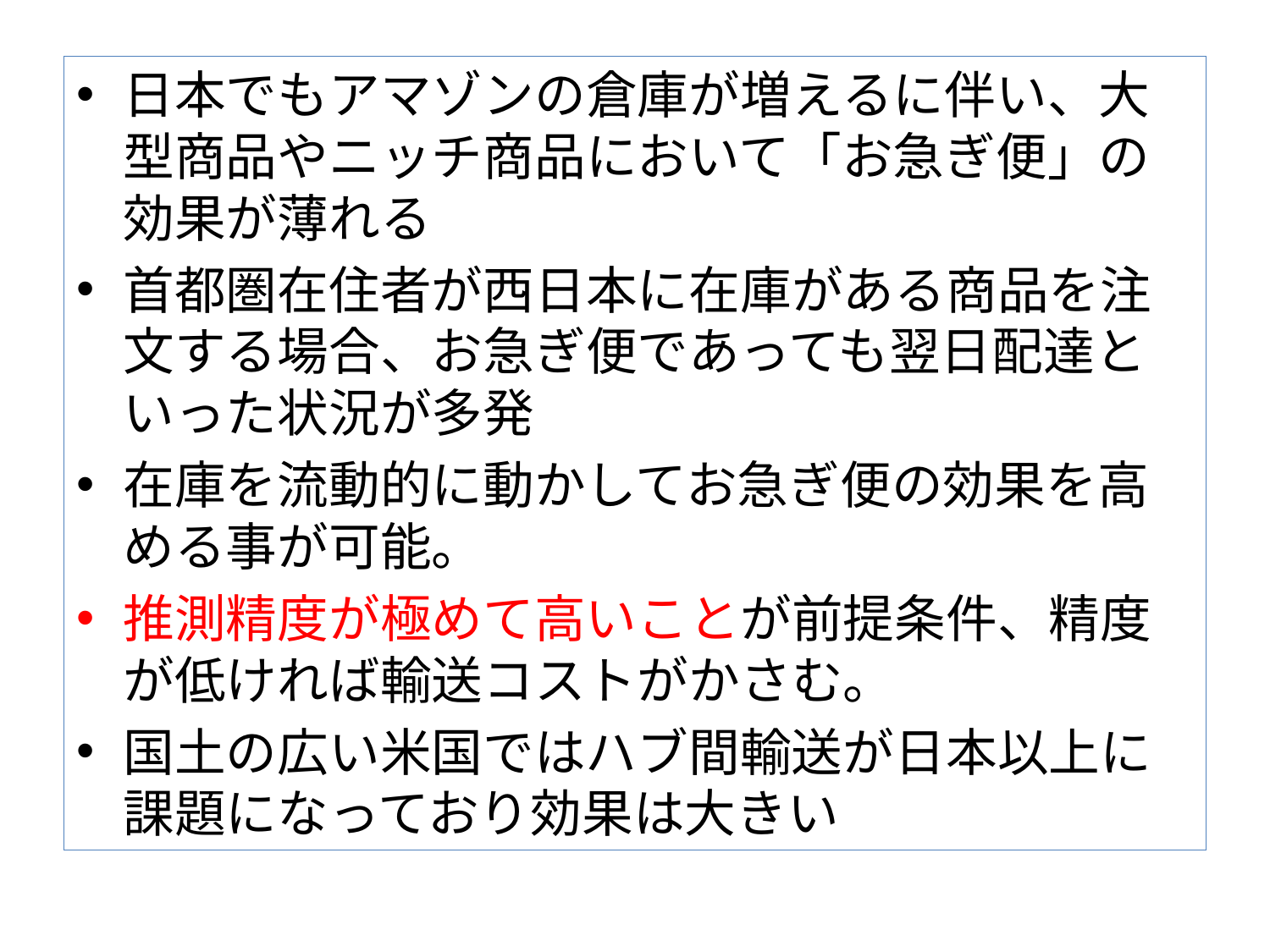

日本でもアマゾンの倉庫が増えるに伴い、大型商品やニッチ商品において「お急ぎ便」の効果が薄れる
首都圏在住者が西日本に在庫がある商品を注文する場合、お急ぎ便であっても翌日配達といった状況が多発
在庫を流動的に動かしてお急ぎ便の効果を高める事が可能。
推測精度が極めて高いことが前提条件、精度が低ければ輸送コストがかさむ。
国土の広い米国ではハブ間輸送が日本以上に課題になっており効果は大きい